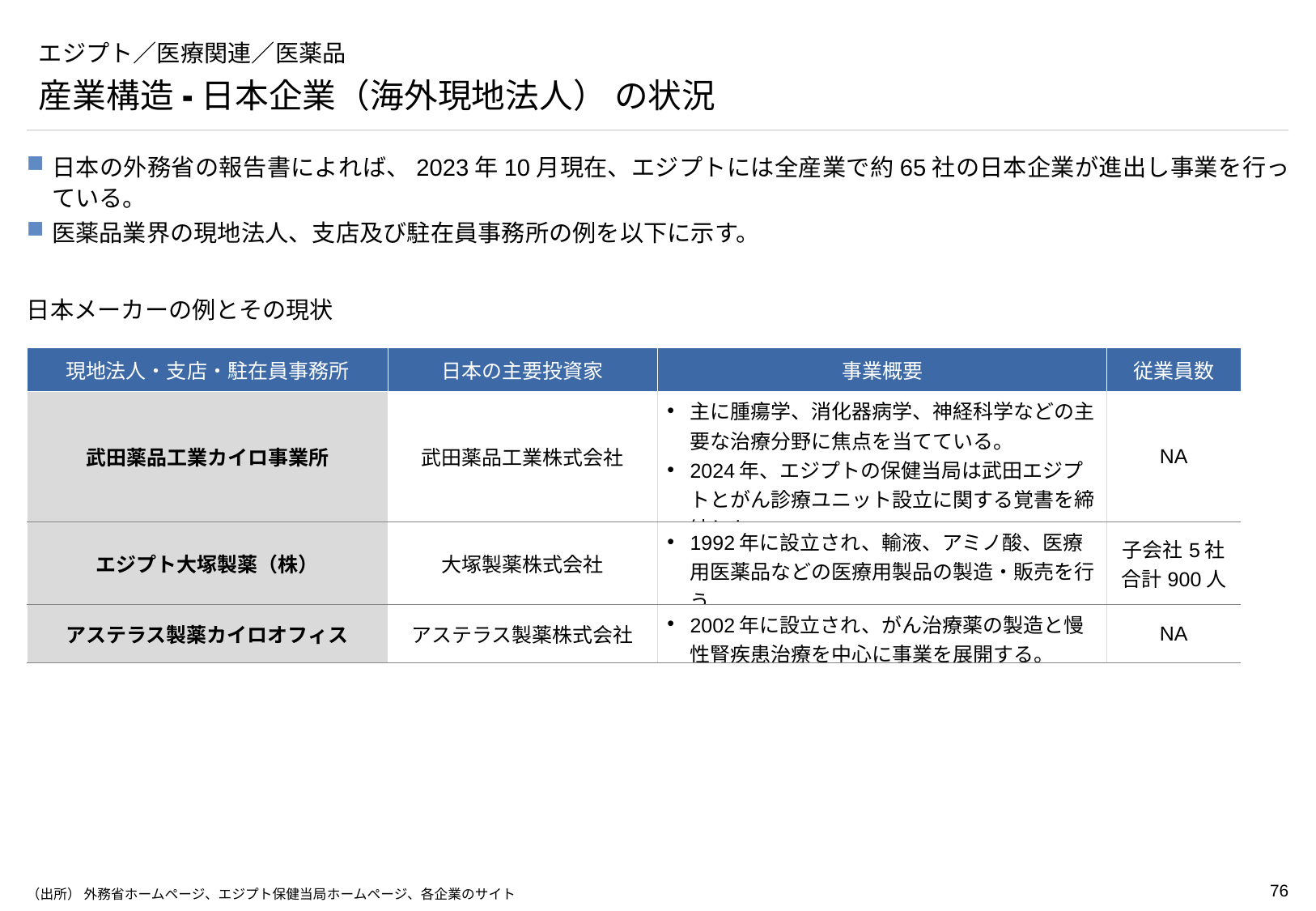

# エジプト／医療関連／医薬品
産業構造-日本企業（海外現地法人） の状況
日本の外務省の報告書によれば、2023年10月現在、エジプトには全産業で約65社の日本企業が進出し事業を行っている。
医薬品業界の現地法人、支店及び駐在員事務所の例を以下に示す。
日本メーカーの例とその現状
| 現地法人・支店・駐在員事務所 | 日本の主要投資家 | 事業概要 | 従業員数 |
| --- | --- | --- | --- |
| 武田薬品工業カイロ事業所 | 武田薬品工業株式会社 | 主に腫瘍学、消化器病学、神経科学などの主要な治療分野に焦点を当てている。 2024年、エジプトの保健当局は武田エジプトとがん診療ユニット設立に関する覚書を締結した。 | NA |
| エジプト大塚製薬（株） | 大塚製薬株式会社 | 1992年に設立され、輸液、アミノ酸、医療用医薬品などの医療用製品の製造・販売を行う。 | 子会社5社 合計900人 |
| アステラス製薬カイロオフィス | アステラス製薬株式会社 | 2002年に設立され、がん治療薬の製造と慢性腎疾患治療を中心に事業を展開する。 | NA |
（出所） 外務省ホームページ、エジプト保健当局ホームページ、各企業のサイト